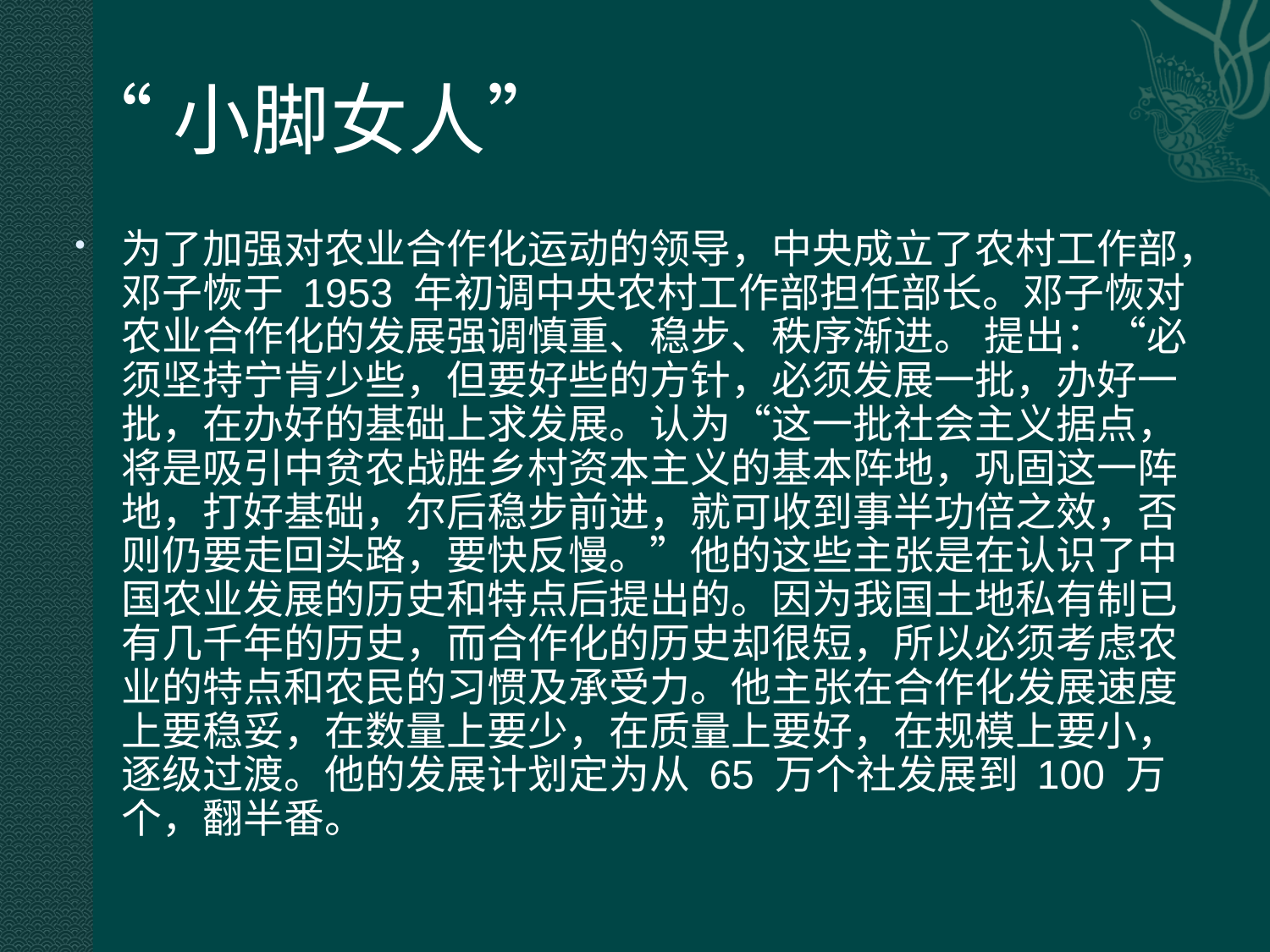

# “小脚女人”
为了加强对农业合作化运动的领导，中央成立了农村工作部，邓子恢于 1953 年初调中央农村工作部担任部长。邓子恢对农业合作化的发展强调慎重、稳步、秩序渐进。 提出：“必须坚持宁肯少些，但要好些的方针，必须发展一批，办好一批，在办好的基础上求发展。认为“这一批社会主义据点，将是吸引中贫农战胜乡村资本主义的基本阵地，巩固这一阵地，打好基础，尔后稳步前进，就可收到事半功倍之效，否则仍要走回头路，要快反慢。”他的这些主张是在认识了中国农业发展的历史和特点后提出的。因为我国土地私有制已有几千年的历史，而合作化的历史却很短，所以必须考虑农业的特点和农民的习惯及承受力。他主张在合作化发展速度上要稳妥，在数量上要少，在质量上要好，在规模上要小，逐级过渡。他的发展计划定为从 65 万个社发展到 100 万个，翻半番。